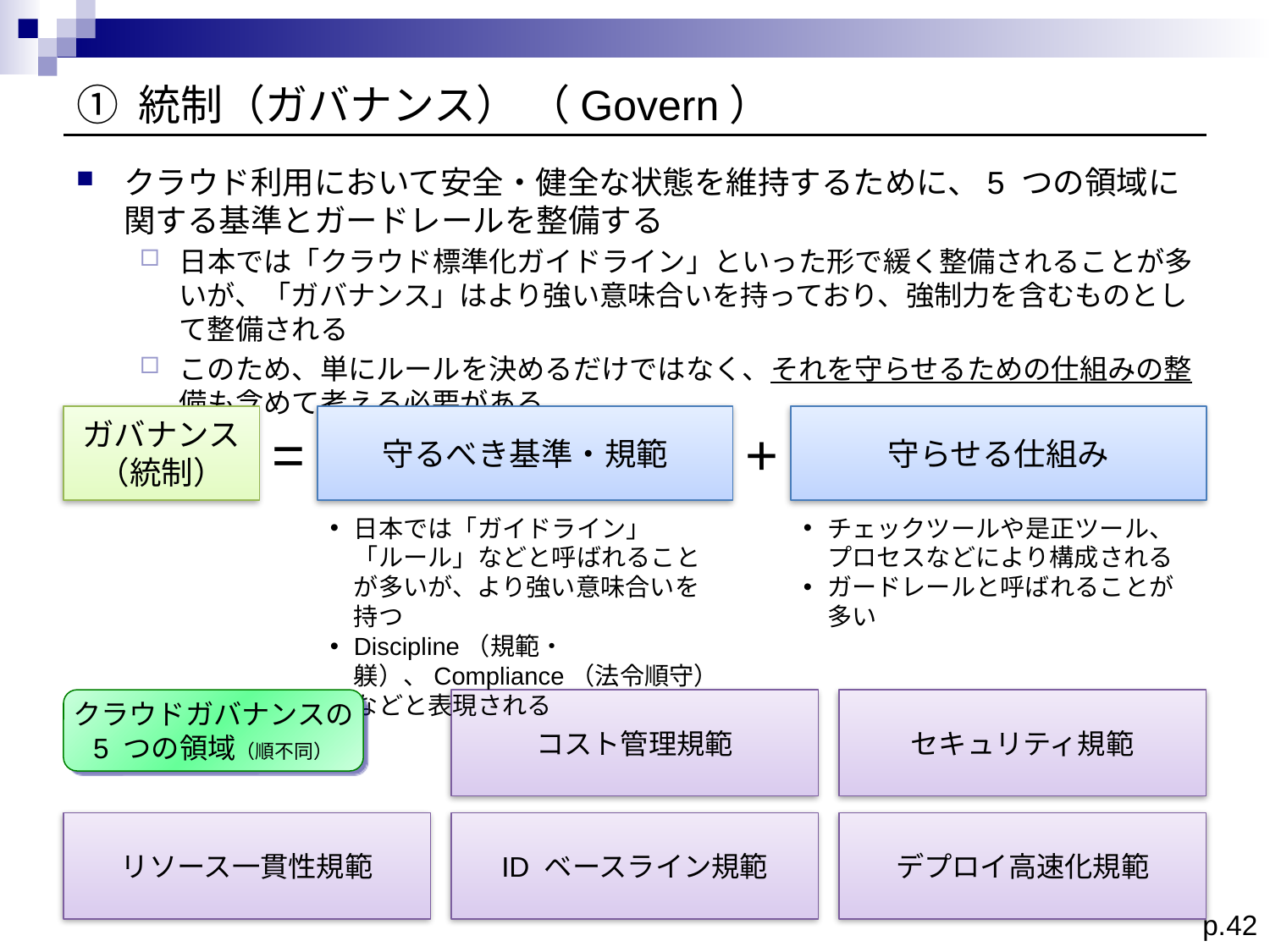

# ① 統制（ガバナンス） （Govern）
クラウド利用において安全・健全な状態を維持するために、5 つの領域に関する基準とガードレールを整備する
日本では「クラウド標準化ガイドライン」といった形で緩く整備されることが多いが、「ガバナンス」はより強い意味合いを持っており、強制力を含むものとして整備される
このため、単にルールを決めるだけではなく、それを守らせるための仕組みの整備も含めて考える必要がある
ガバナンス（統制）
守るべき基準・規範
守らせる仕組み
=
+
日本では「ガイドライン」「ルール」などと呼ばれることが多いが、より強い意味合いを持つ
Discipline（規範・躾）、Compliance（法令順守）などと表現される
チェックツールや是正ツール、プロセスなどにより構成される
ガードレールと呼ばれることが多い
コスト管理規範
セキュリティ規範
リソース一貫性規範
ID ベースライン規範
デプロイ高速化規範
クラウドガバナンスの
5 つの領域（順不同）